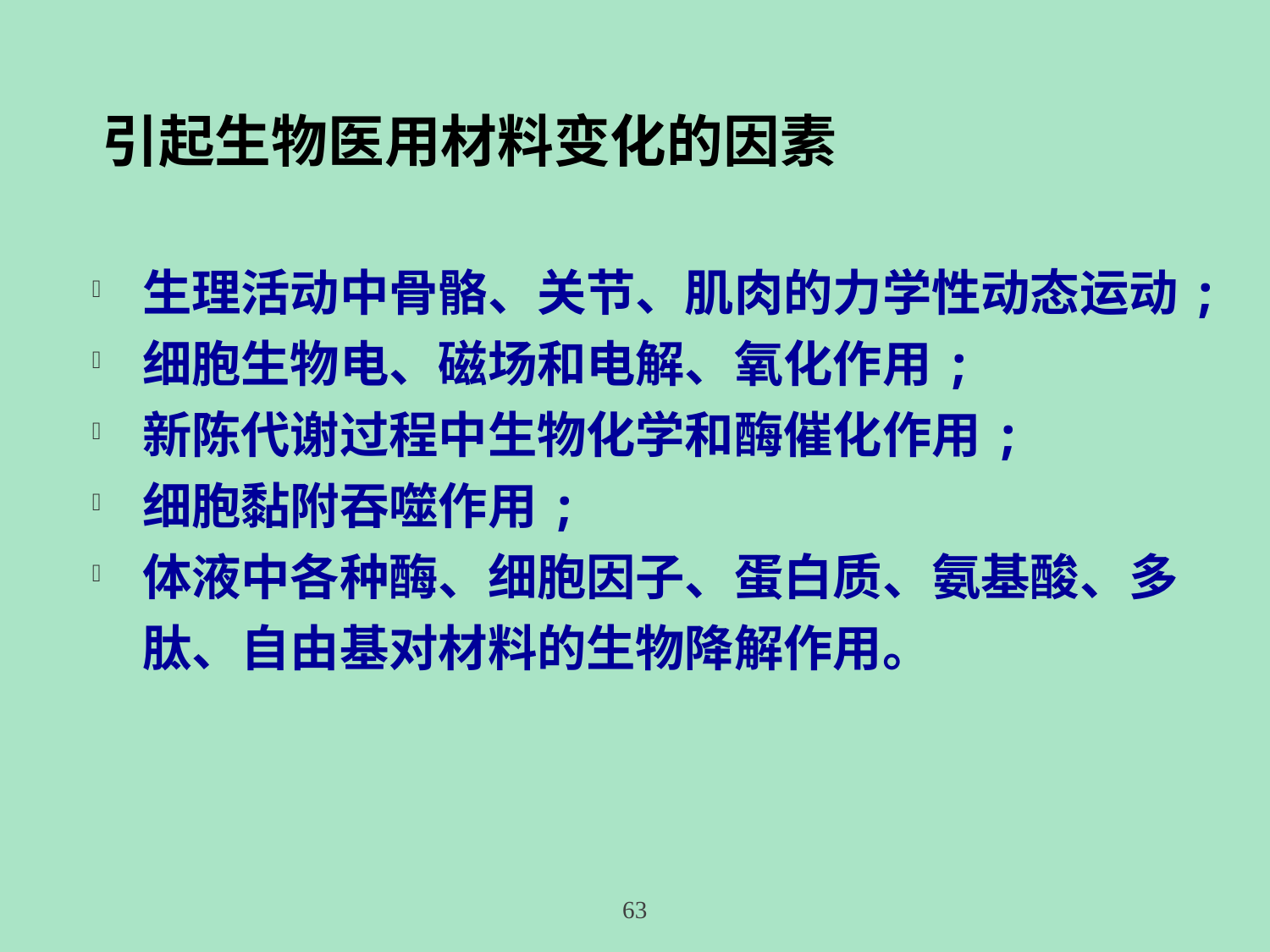

引起生物医用材料变化的因素
生理活动中骨骼、关节、肌肉的力学性动态运动;
细胞生物电、磁场和电解、氧化作用;
新陈代谢过程中生物化学和酶催化作用;
细胞黏附吞噬作用;
体液中各种酶、细胞因子、蛋白质、氨基酸、多肽、自由基对材料的生物降解作用。
63